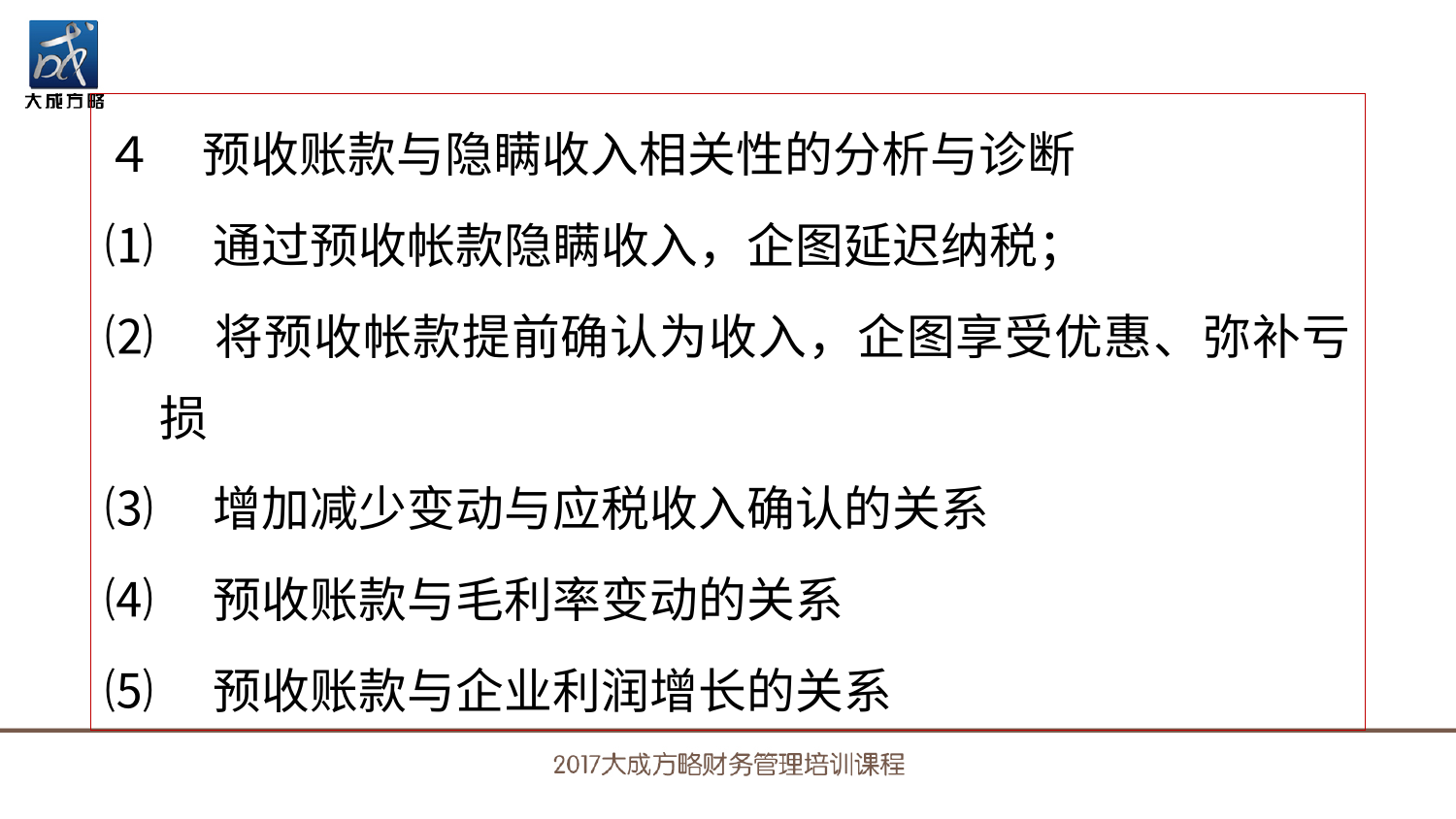

４　预收账款与隐瞒收入相关性的分析与诊断
⑴　通过预收帐款隐瞒收入，企图延迟纳税；
⑵　将预收帐款提前确认为收入，企图享受优惠、弥补亏损
⑶　增加减少变动与应税收入确认的关系
⑷　预收账款与毛利率变动的关系
⑸　预收账款与企业利润增长的关系